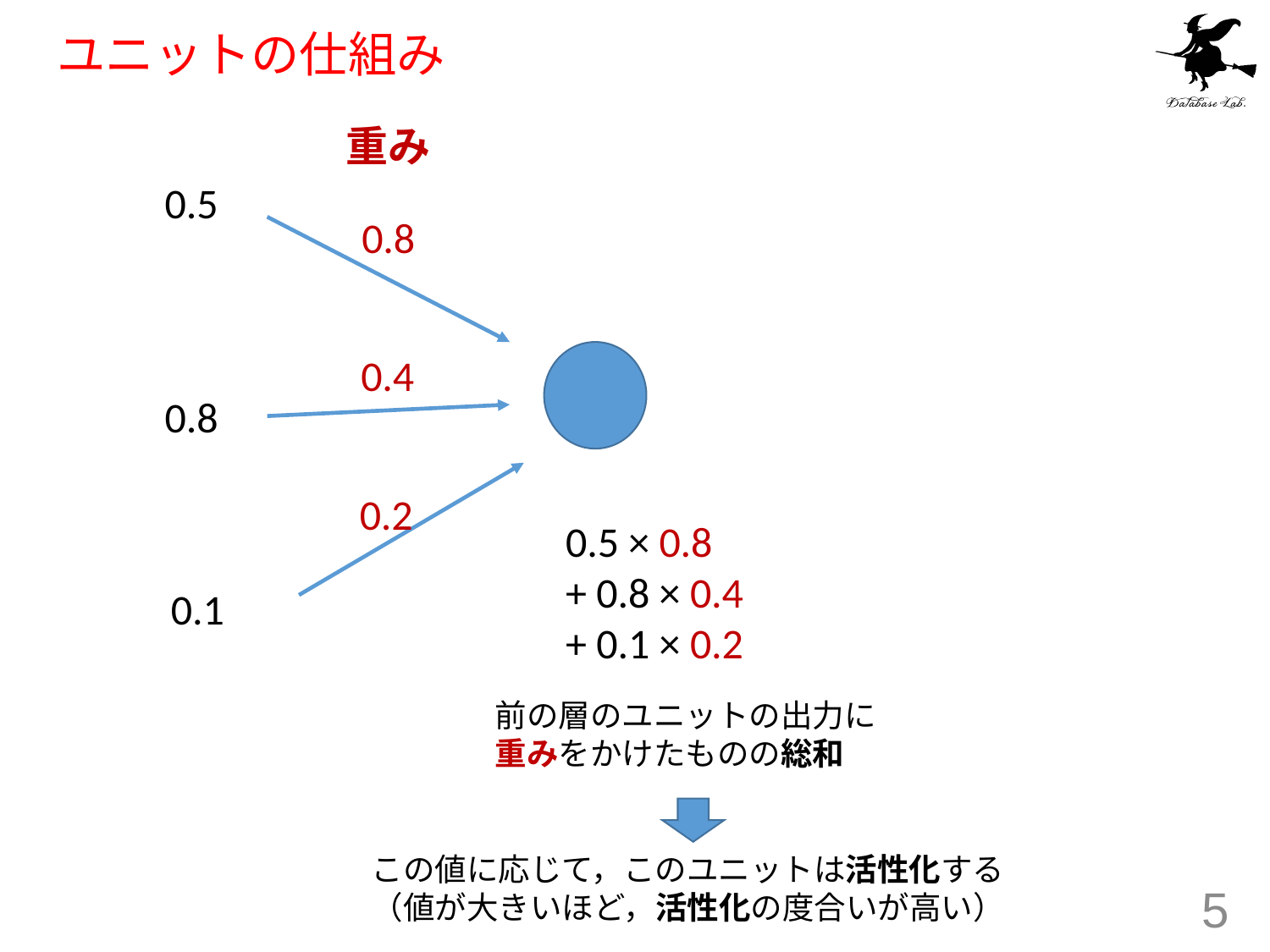

# ユニットの仕組み
重み
0.5
0.8

0.4
0.8
0.2
0.5 × 0.8
+ 0.8 × 0.4
+ 0.1 × 0.2
0.1
前の層のユニットの出力に
重みをかけたものの総和

この値に応じて，このユニットは活性化する
（値が大きいほど，活性化の度合いが高い）
5